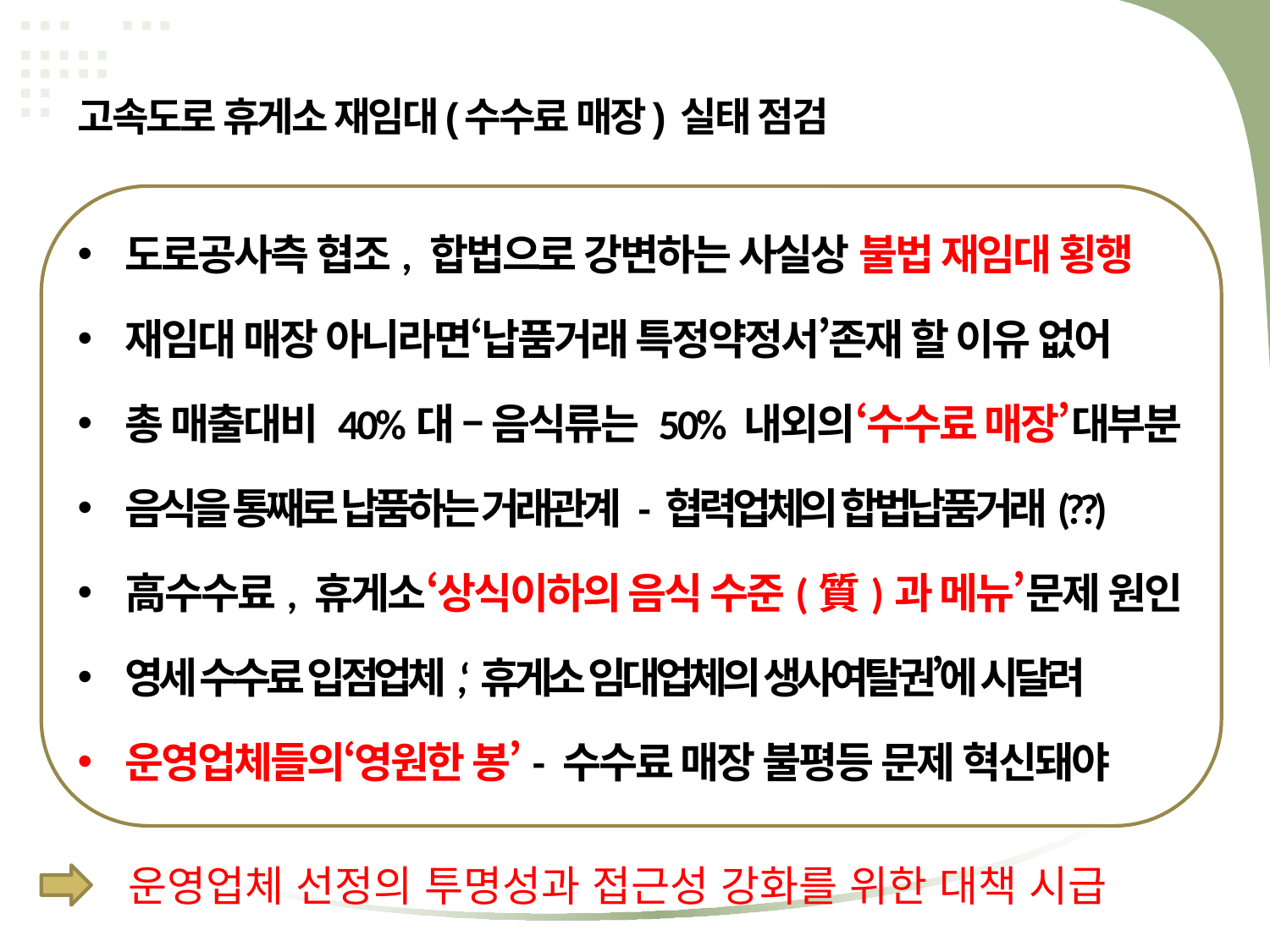

# 고속도로 휴게소 재임대(수수료 매장) 실태 점검

도로공사측 협조, 합법으로 강변하는 사실상 불법 재임대 횡행
재임대 매장 아니라면‘납품거래 특정약정서’존재 할 이유 없어
총 매출대비 40%대 – 음식류는 50% 내외의‘수수료 매장’대부분
음식을 통째로 납품하는 거래관계 - 협력업체의 합법납품거래(??)
高수수료, 휴게소‘상식이하의 음식 수준(質)과 메뉴’문제 원인
영세 수수료 입점업체,‘휴게소 임대업체의 생사여탈권’에 시달려
운영업체들의‘영원한 봉’- 수수료 매장 불평등 문제 혁신돼야

운영업체 선정의 투명성과 접근성 강화를 위한 대책 시급